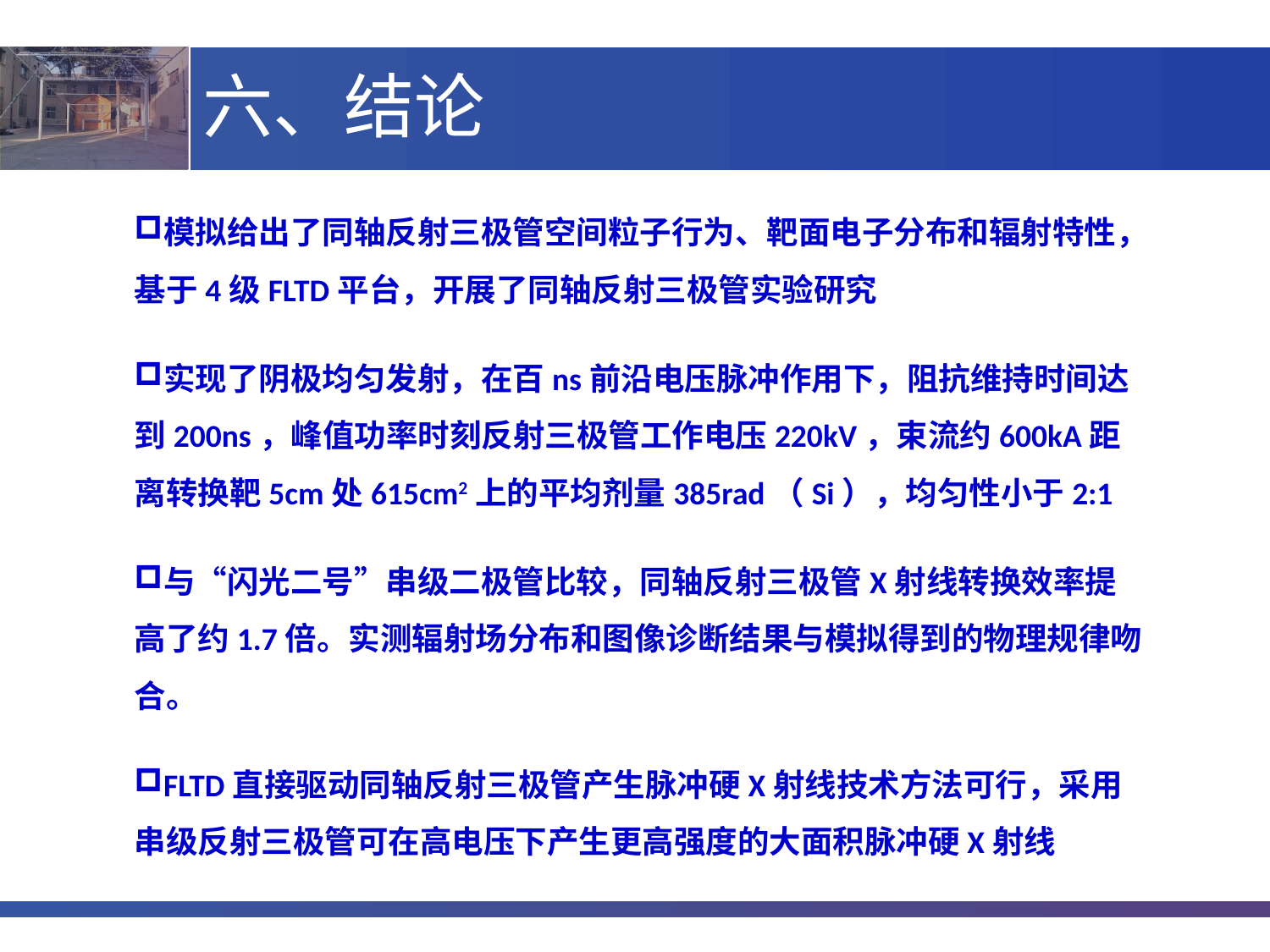

# 六、结论
模拟给出了同轴反射三极管空间粒子行为、靶面电子分布和辐射特性，基于4级FLTD平台，开展了同轴反射三极管实验研究
实现了阴极均匀发射，在百ns前沿电压脉冲作用下，阻抗维持时间达到200ns，峰值功率时刻反射三极管工作电压220kV，束流约600kA距离转换靶5cm处615cm2上的平均剂量385rad（Si），均匀性小于2:1
与“闪光二号”串级二极管比较，同轴反射三极管X射线转换效率提高了约1.7倍。实测辐射场分布和图像诊断结果与模拟得到的物理规律吻合。
FLTD直接驱动同轴反射三极管产生脉冲硬X射线技术方法可行，采用串级反射三极管可在高电压下产生更高强度的大面积脉冲硬X射线